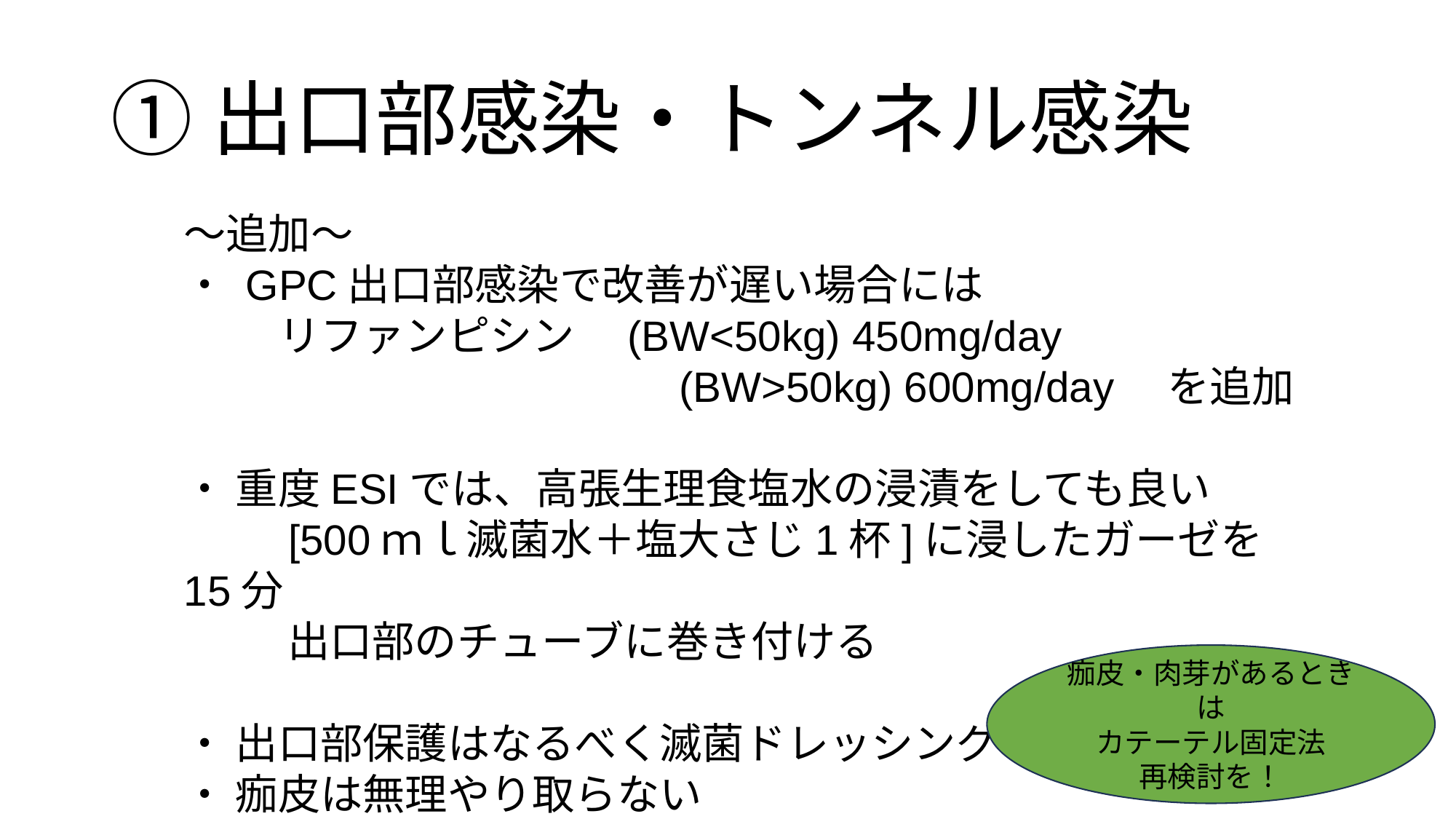

# ①出口部感染・トンネル感染
〜追加〜
・ GPC出口部感染で改善が遅い場合には
　　 リファンピシン　(BW<50kg) 450mg/day
　　　　　　　　　　 　 (BW>50kg) 600mg/day　を追加

・ 重度ESIでは、高張生理食塩水の浸漬をしても良い
　　 [500ｍｌ滅菌水＋塩大さじ1杯]に浸したガーゼを15分
　　  出口部のチューブに巻き付ける

・ 出口部保護はなるべく滅菌ドレッシングで
・ 痂皮は無理やり取らない
痂皮・肉芽があるときは
カテーテル固定法
再検討を！